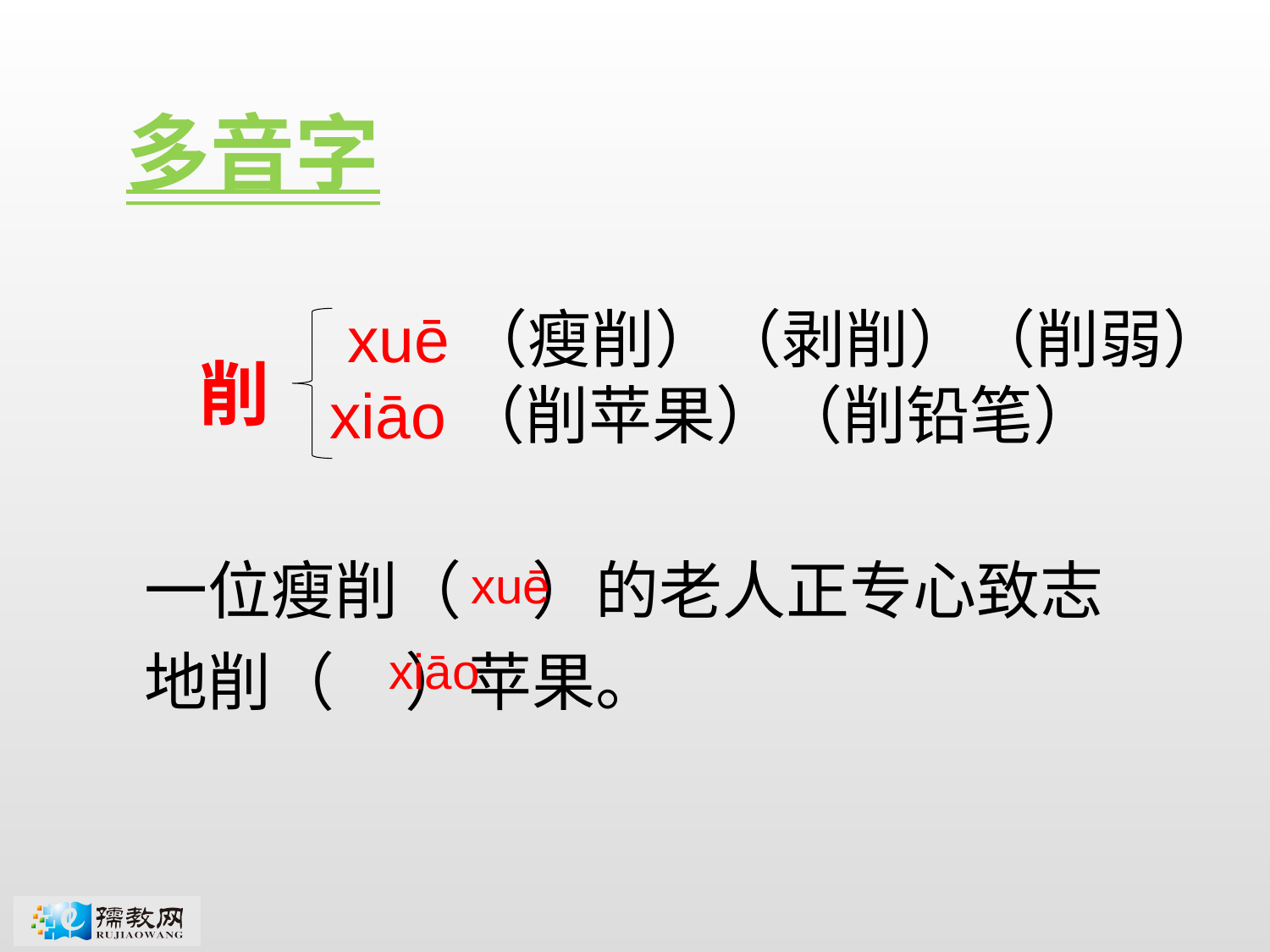

多音字
   xuē（瘦削）（剥削）（削弱）
  xiāo（削苹果）（削铅笔）

削
一位瘦削（     ）的老人正专心致志地削（     ）苹果。
xuē
xiāo